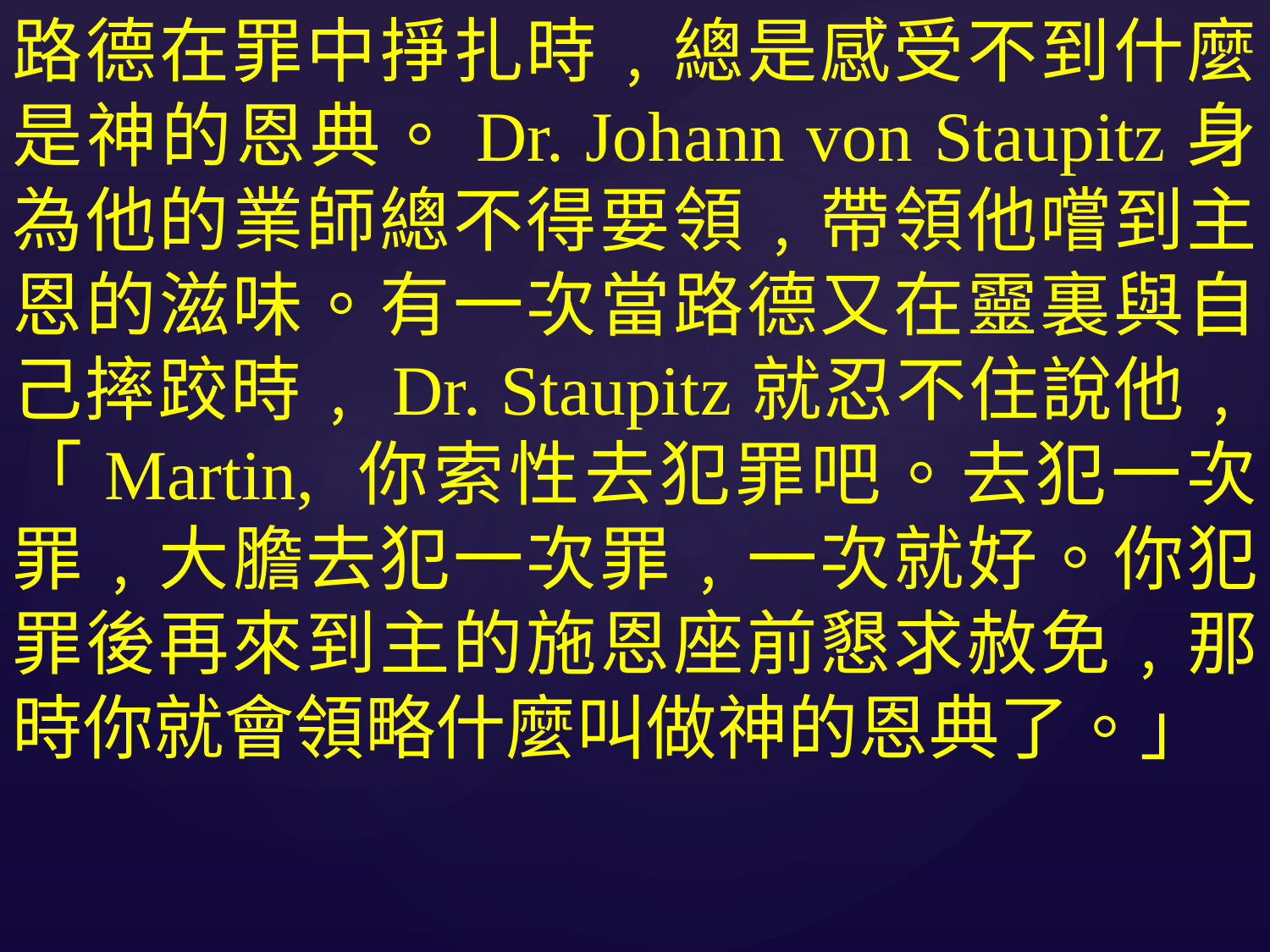

路德在罪中掙扎時﹐總是感受不到什麼是神的恩典。Dr. Johann von Staupitz身為他的業師總不得要領﹐帶領他嚐到主恩的滋味。有一次當路德又在靈裏與自己摔跤時﹐Dr. Staupitz就忍不住說他﹐「Martin, 你索性去犯罪吧。去犯一次罪﹐大膽去犯一次罪﹐一次就好。你犯罪後再來到主的施恩座前懇求赦免﹐那時你就會領略什麼叫做神的恩典了。」